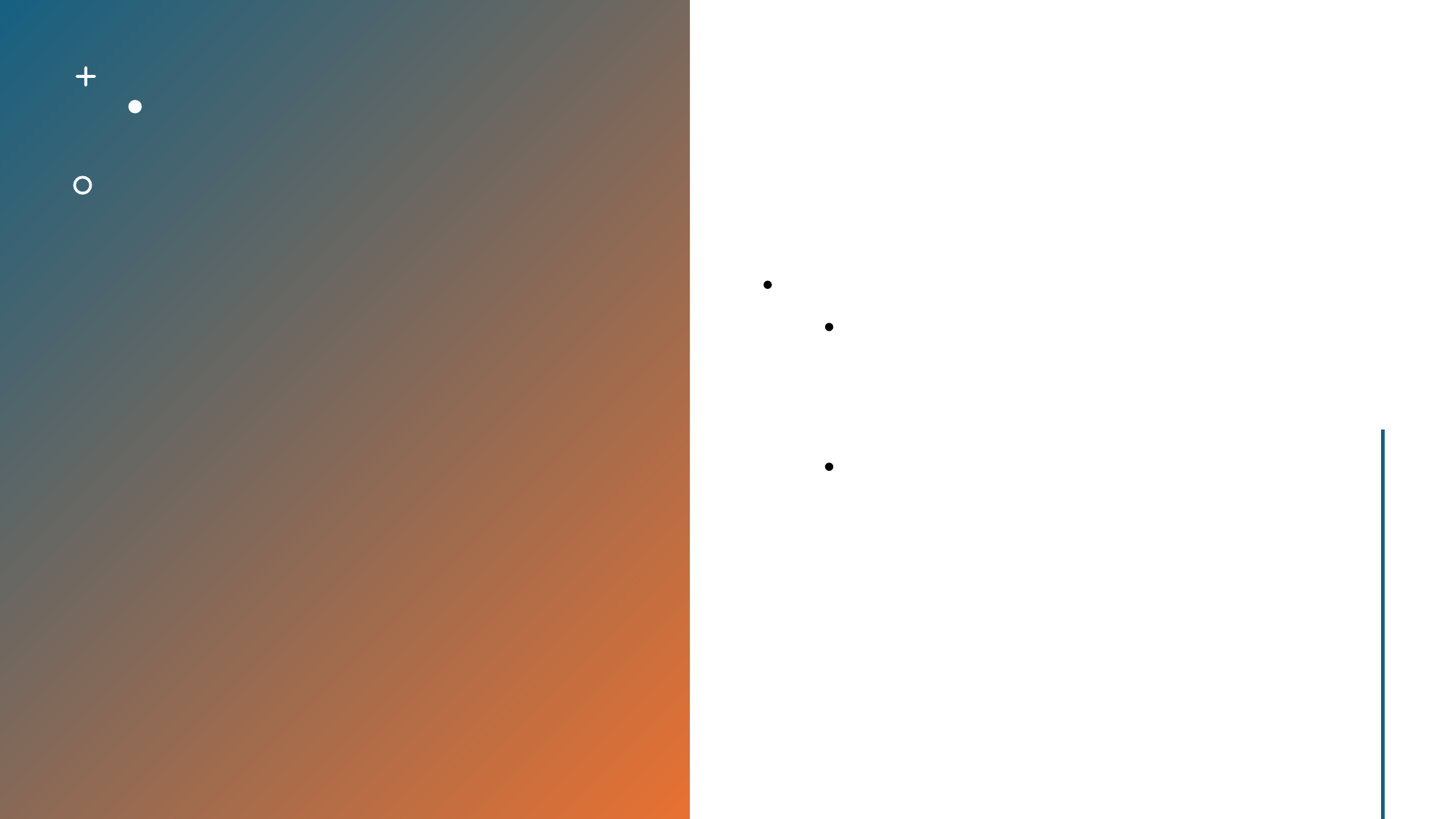

에도 시대의 개선과 변화
에도 시대는 1603년부터 1868년까지 이어진 일본의 시대로, 토요타미 미노노리가 에도 시대를 개설했습니다.
이 시대에는 경제적, 사회적으로의 안정과 변화가 이루어졌으며, 일본의 문화와 예술이 발전했습니다.